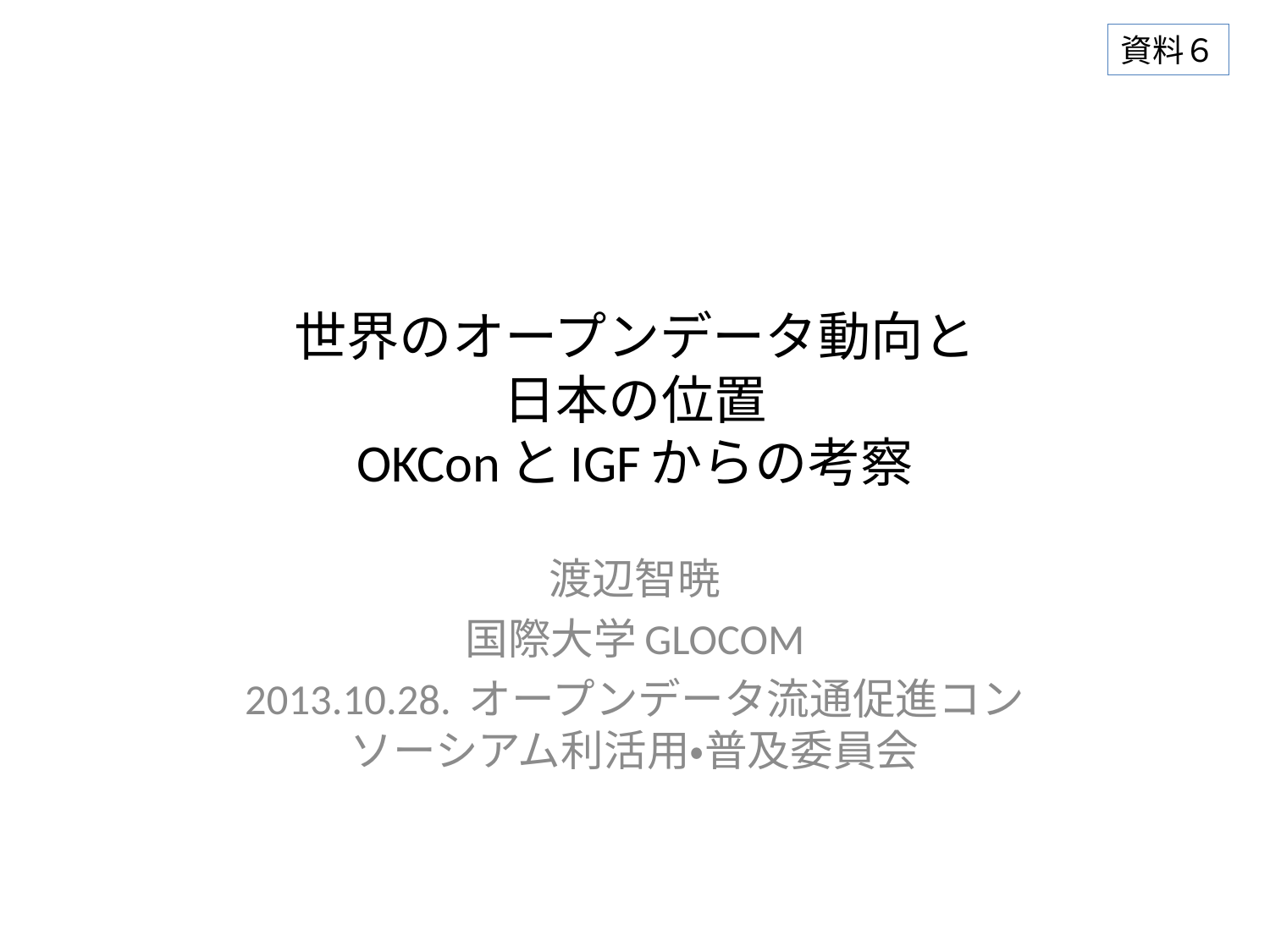

資料６
# 世界のオープンデータ動向と 日本の位置 OKConとIGFからの考察
渡辺智暁
国際大学GLOCOM
2013.10.28. オープンデータ流通促進コンソーシアム利活用・普及委員会